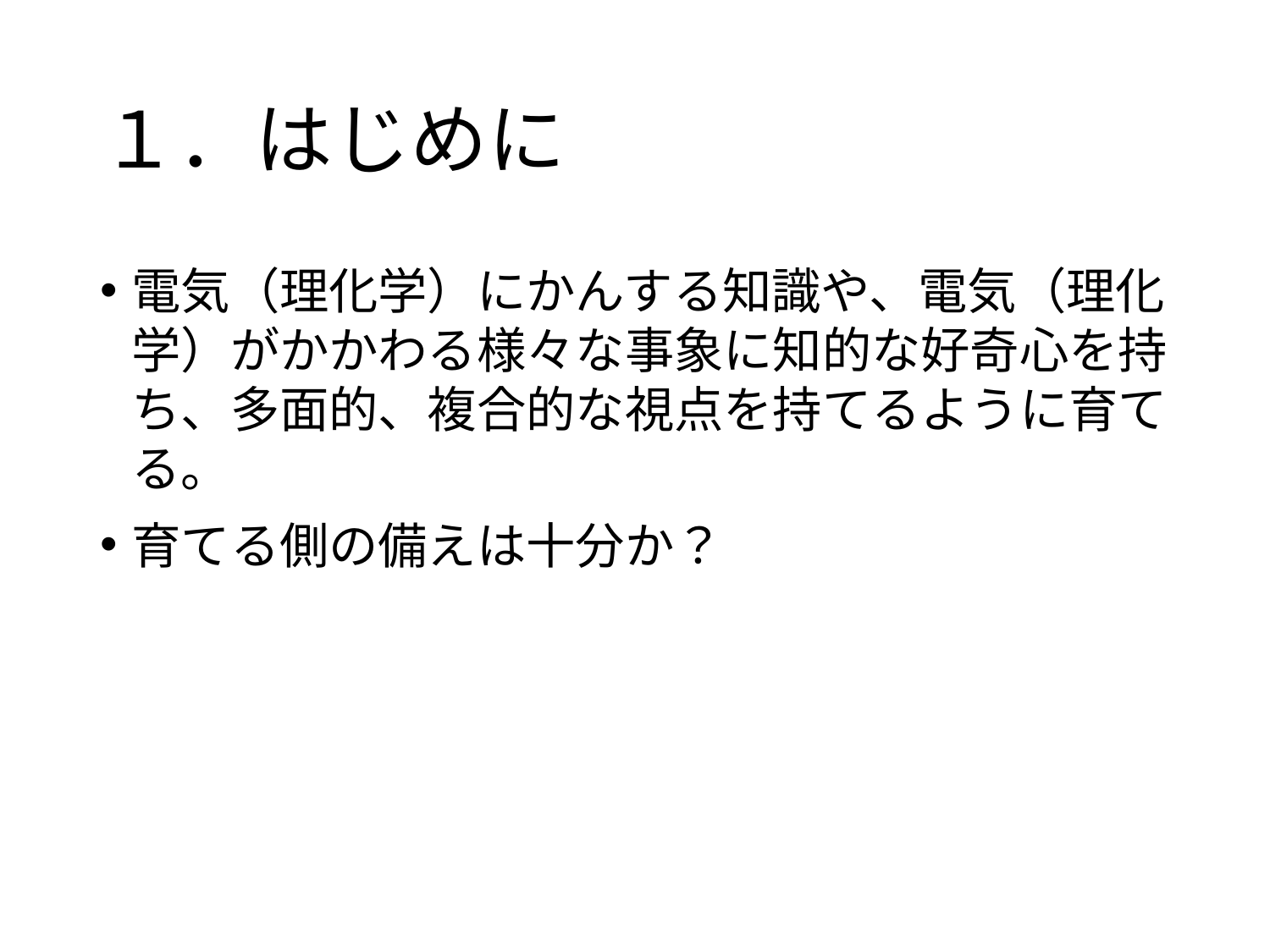

# １．はじめに
電気（理化学）にかんする知識や、電気（理化学）がかかわる様々な事象に知的な好奇心を持ち、多面的、複合的な視点を持てるように育てる。
育てる側の備えは十分か？